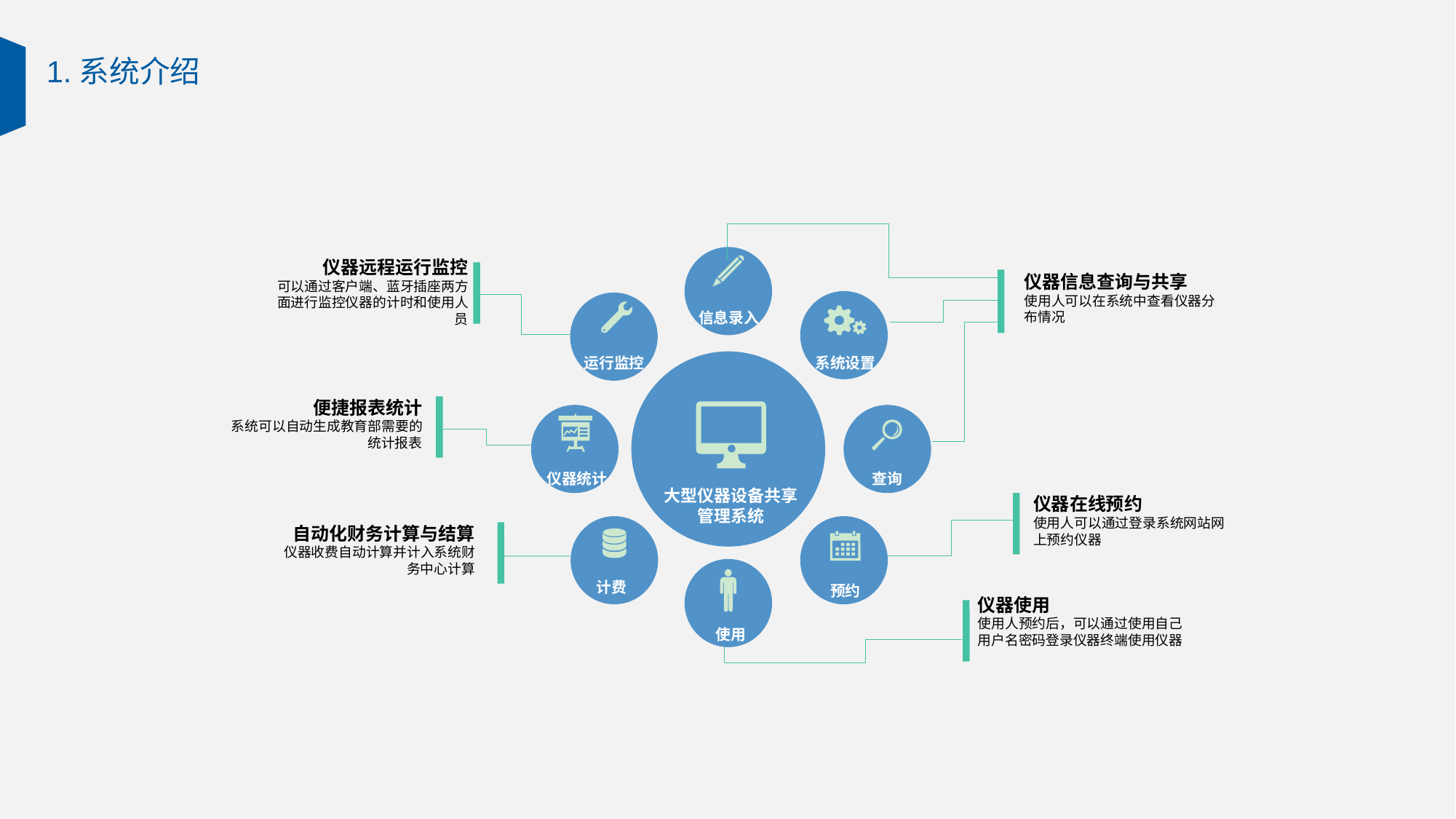

1.系统介绍

仪器远程运行监控
可以通过客户端、蓝牙插座两方面进行监控仪器的计时和使用人员

仪器信息查询与共享
使用人可以在系统中查看仪器分布情况

信息录入

运行监控
系统设置

便捷报表统计
系统可以自动生成教育部需要的统计报表

仪器统计
查询
大型仪器设备共享
管理系统
仪器在线预约
使用人可以通过登录系统网站网上预约仪器

自动化财务计算与结算
仪器收费自动计算并计入系统财务中心计算

计费

预约

仪器使用
使用人预约后，可以通过使用自己用户名密码登录仪器终端使用仪器

使用